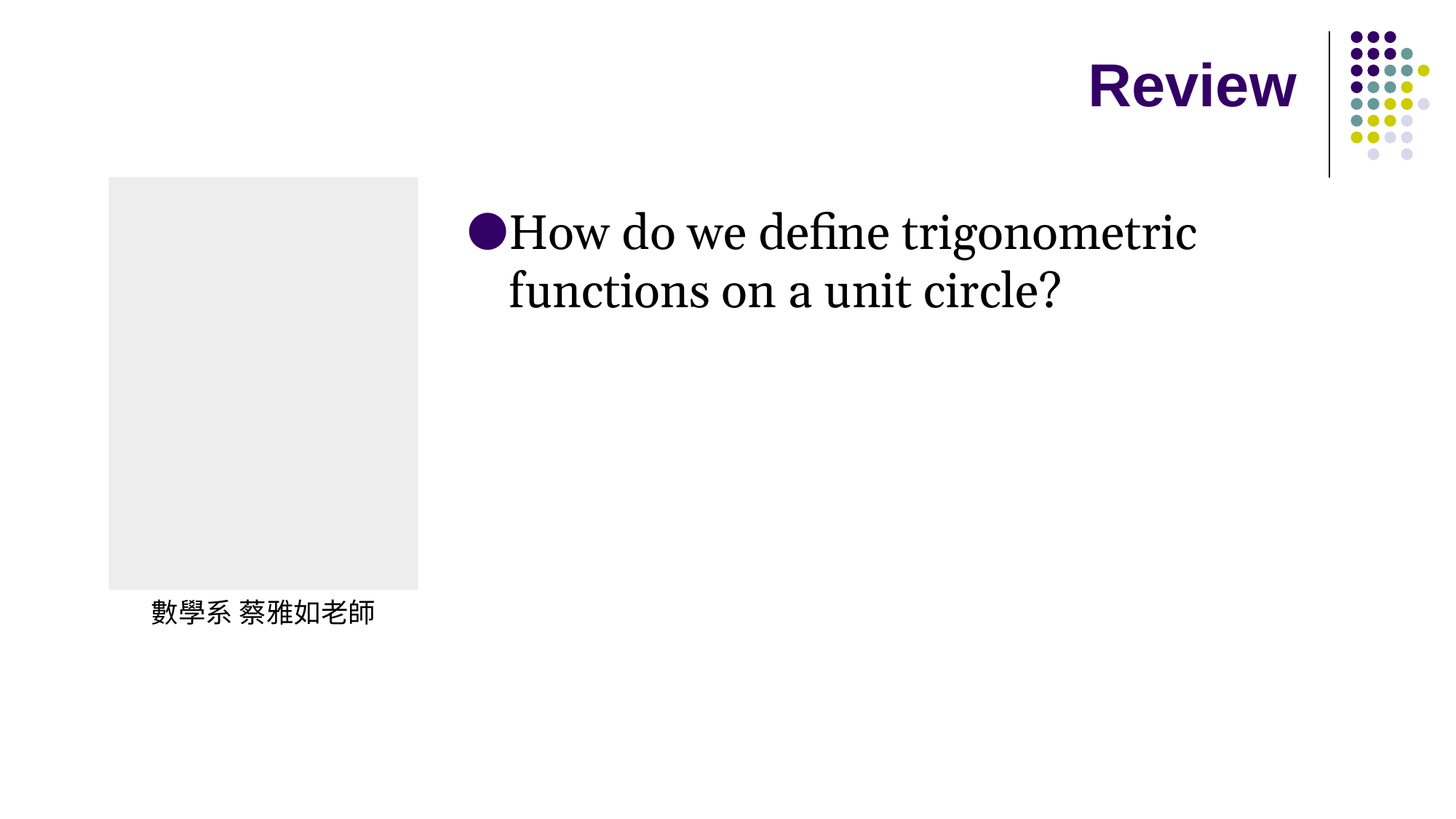

# Review

How do we define trigonometric functions on a unit circle?

數學系 蔡雅如老師